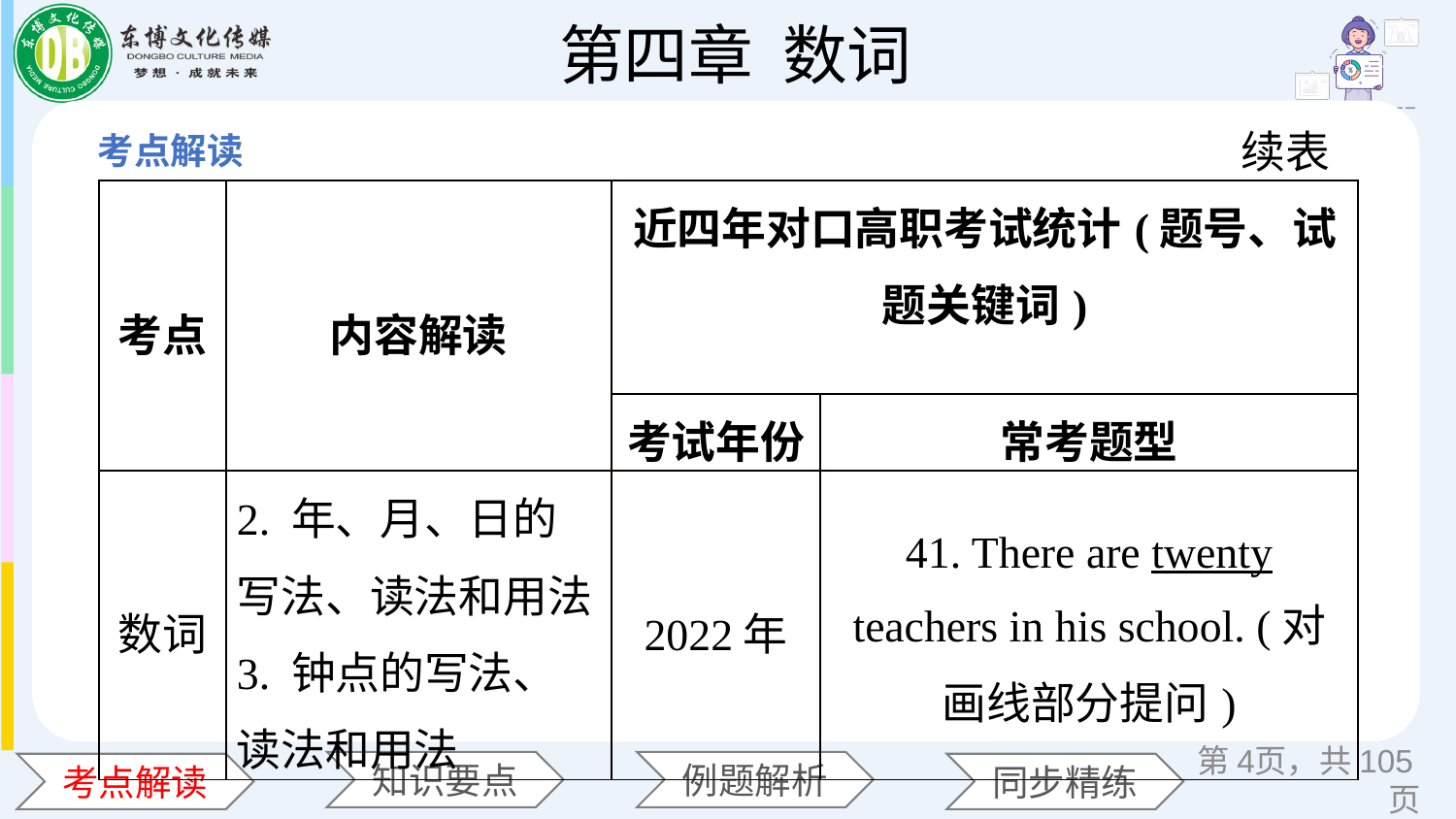

续表
| 考点 | 内容解读 | 近四年对口高职考试统计(题号、试题关键词) |  |
| --- | --- | --- | --- |
|  |  | 考试年份 | 常考题型 |
| 数词 | 2. 年、月、日的写法、读法和用法 3. 钟点的写法、读法和用法 | 2022年 | 41. There are twenty teachers in his school. (对画线部分提问) |
第4页，共105页